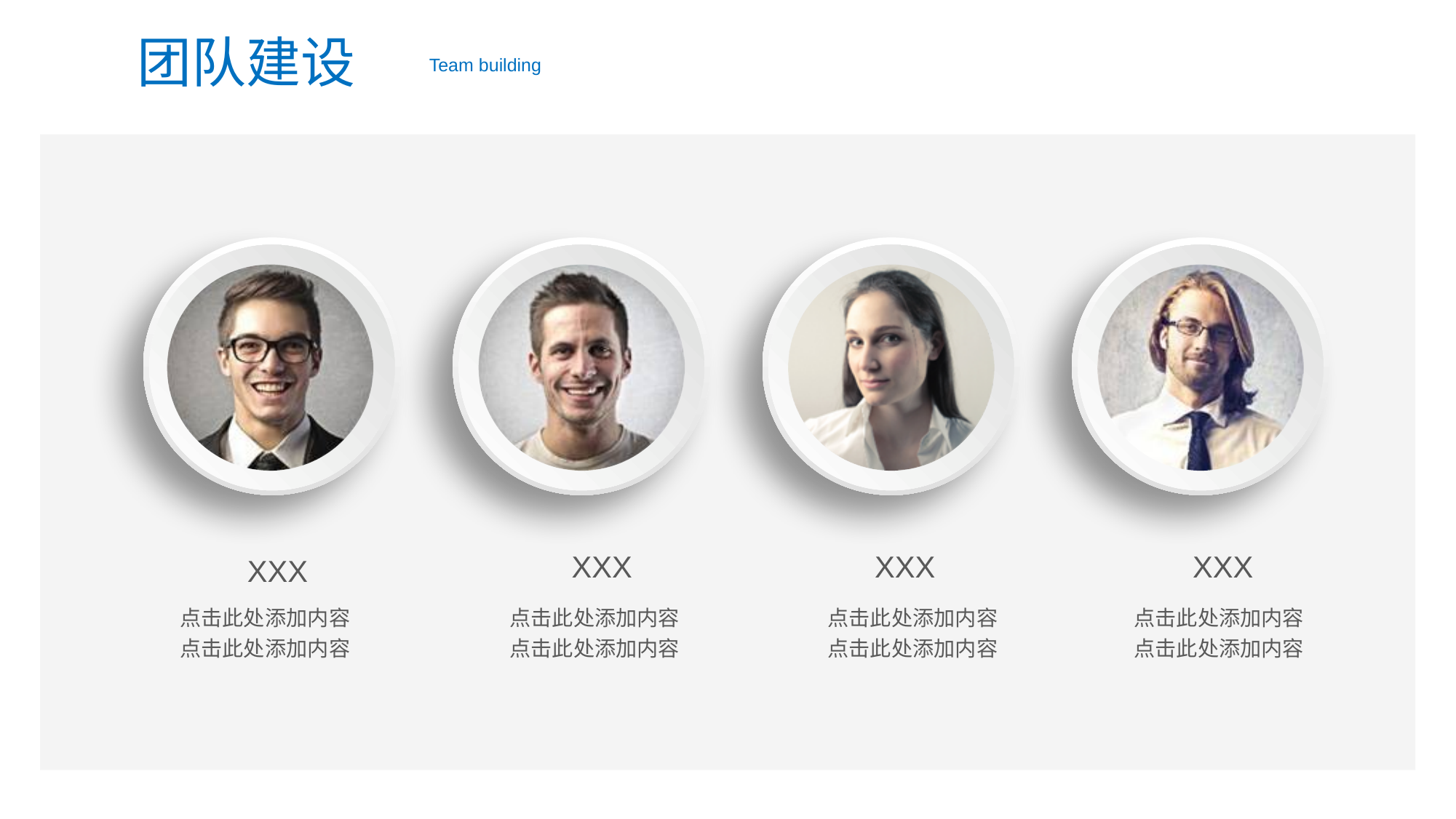

团队建设

Team building

XXX
点击此处添加内容
点击此处添加内容
XXX
点击此处添加内容
点击此处添加内容
XXX
点击此处添加内容
点击此处添加内容
XXX
点击此处添加内容
点击此处添加内容